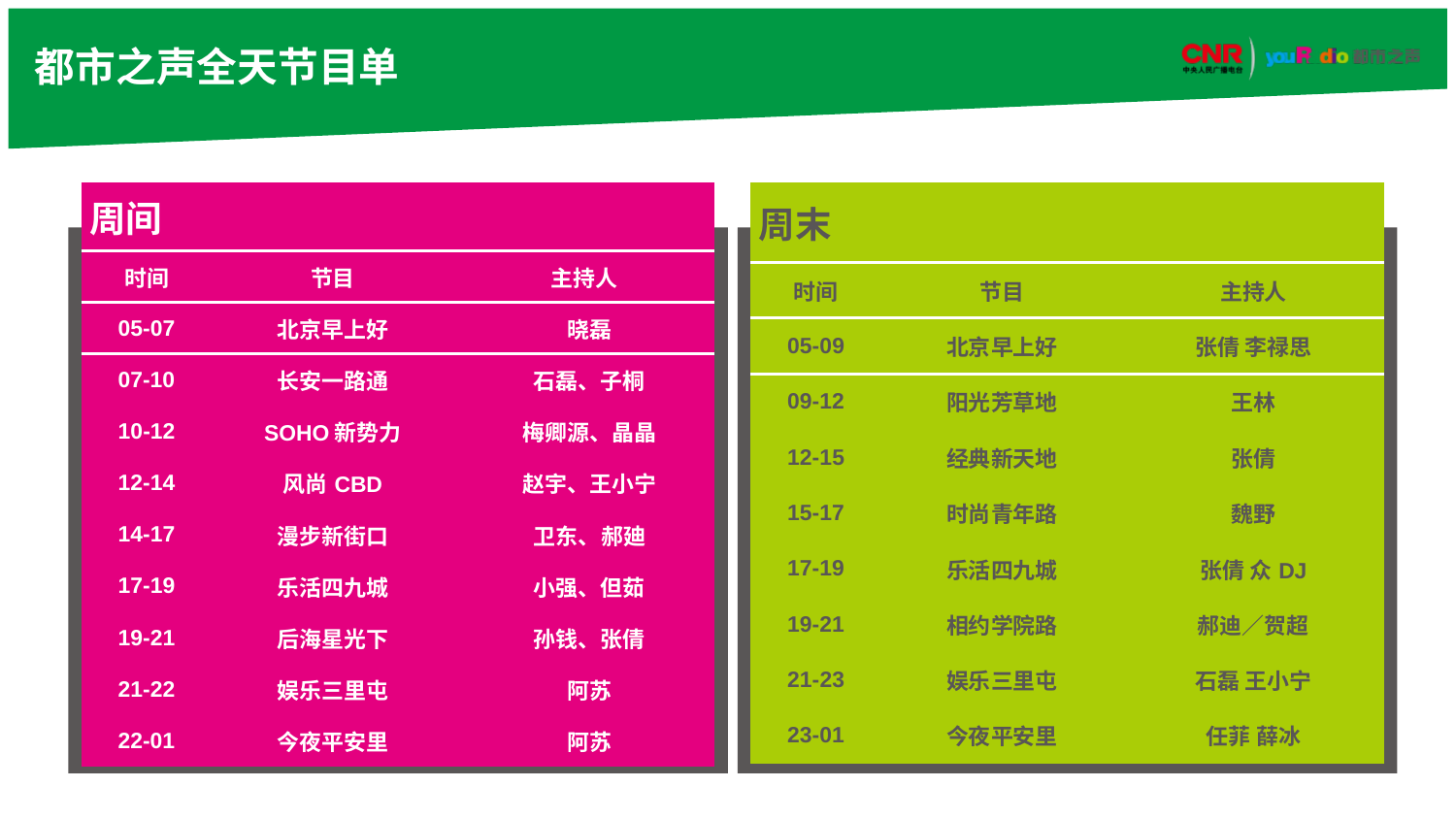

# 都市之声全天节目单
| 周间 |  |  |
| --- | --- | --- |
| 时间 | 节目 | 主持人 |
| 05-07 | 北京早上好 | 晓磊 |
| 07-10 | 长安一路通 | 石磊、子桐 |
| 10-12 | SOHO新势力 | 梅卿源、晶晶 |
| 12-14 | 风尚CBD | 赵宇、王小宁 |
| 14-17 | 漫步新街口 | 卫东、郝廸 |
| 17-19 | 乐活四九城 | 小强、但茹 |
| 19-21 | 后海星光下 | 孙钱、张倩 |
| 21-22 | 娱乐三里屯 | 阿苏 |
| 22-01 | 今夜平安里 | 阿苏 |
| 周末 |  |  |
| --- | --- | --- |
| 时间 | 节目 | 主持人 |
| 05-09 | 北京早上好 | 张倩 李禄思 |
| 09-12 | 阳光芳草地 | 王林 |
| 12-15 | 经典新天地 | 张倩 |
| 15-17 | 时尚青年路 | 魏野 |
| 17-19 | 乐活四九城 | 张倩 众DJ |
| 19-21 | 相约学院路 | 郝迪／贺超 |
| 21-23 | 娱乐三里屯 | 石磊 王小宁 |
| 23-01 | 今夜平安里 | 任菲 薛冰 |